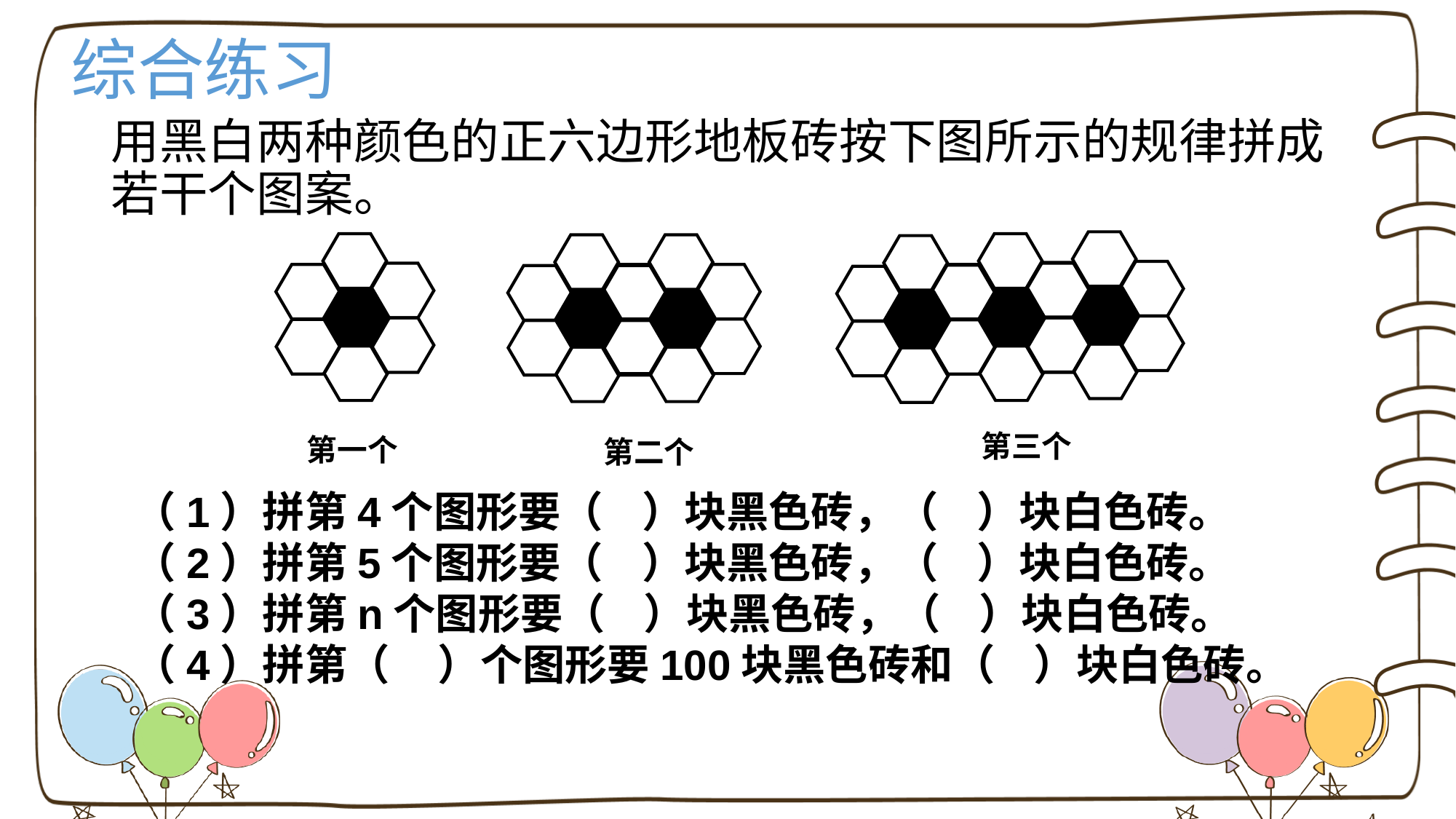

综合练习
用黑白两种颜色的正六边形地板砖按下图所示的规律拼成若干个图案。

第三个
第二个
第一个
（1）拼第4个图形要（    ）块黑色砖，（    ）块白色砖。
（2）拼第5个图形要（    ）块黑色砖，（    ）块白色砖。
（3）拼第n个图形要（    ）块黑色砖，（    ）块白色砖。
（4）拼第（     ）个图形要100块黑色砖和（    ）块白色砖。